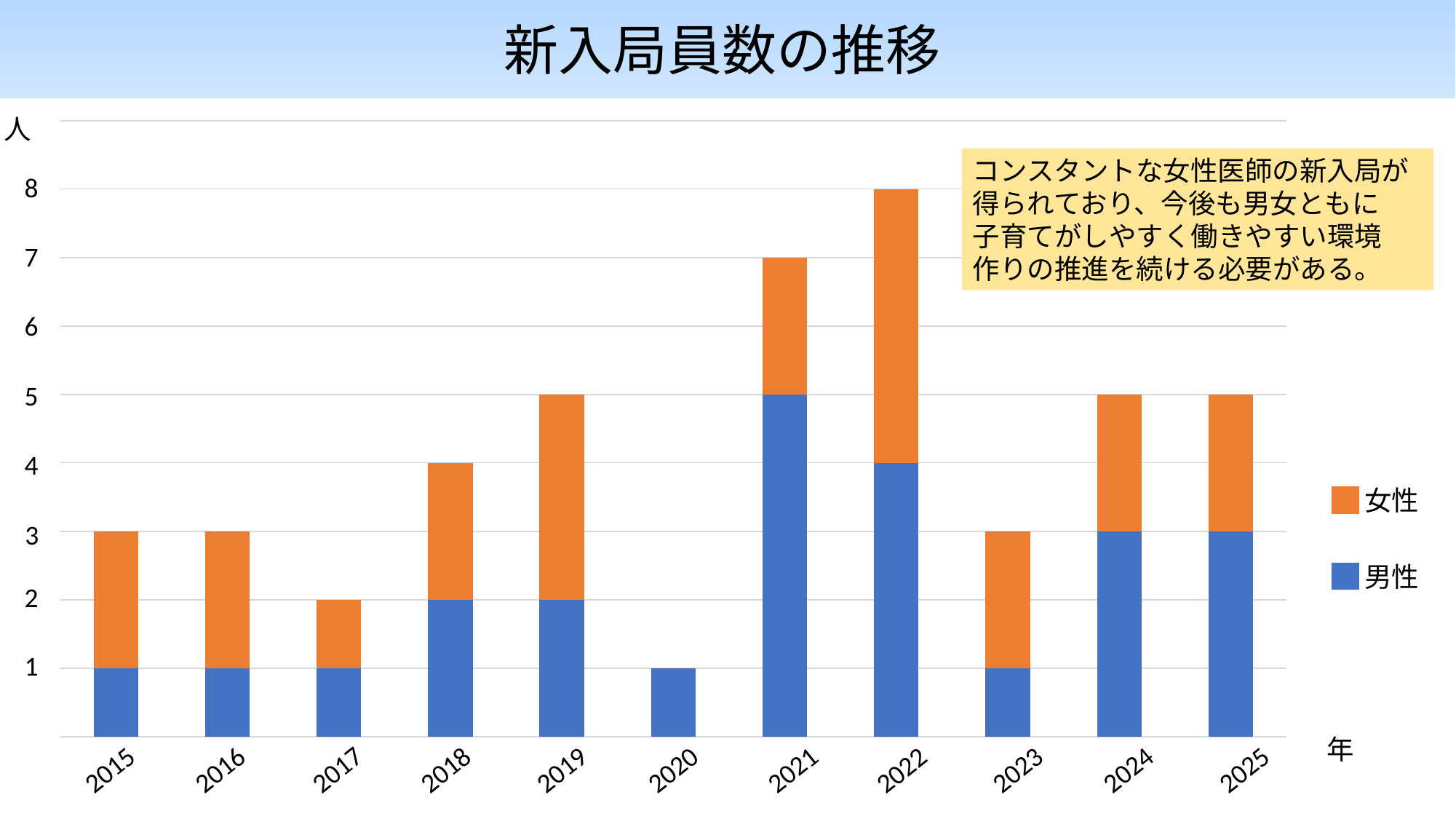

新入局員数の推移
人

### Chart

| Category | 男 | 女 |
|---|---|---|
| 2015年 | 1.0 | 2.0 |
| 2016年 | 1.0 | 2.0 |
| 2017年 | 1.0 | 1.0 |
| 2018年 | 2.0 | 2.0 |
| 2019年 | 2.0 | 3.0 |
| 2020年 | 1.0 | 0.0 |
| 2021年 | 5.0 | 2.0 |
| 2022年 | 4.0 | 4.0 |
| 2023年 | 1.0 | 2.0 |
| 2024年 | 3.0 | 2.0 |
| 2025年 | 3.0 | 2.0 |
コンスタントな女性医師の新入局が得られており、今後も男女ともに
子育てがしやすく働きやすい環境
作りの推進を続ける必要がある。
8
7
6
5
4
女性

3
男性

2
1
年
2018
2023
2025
2017
2021
2024
2019
2020
2015
2016
2022